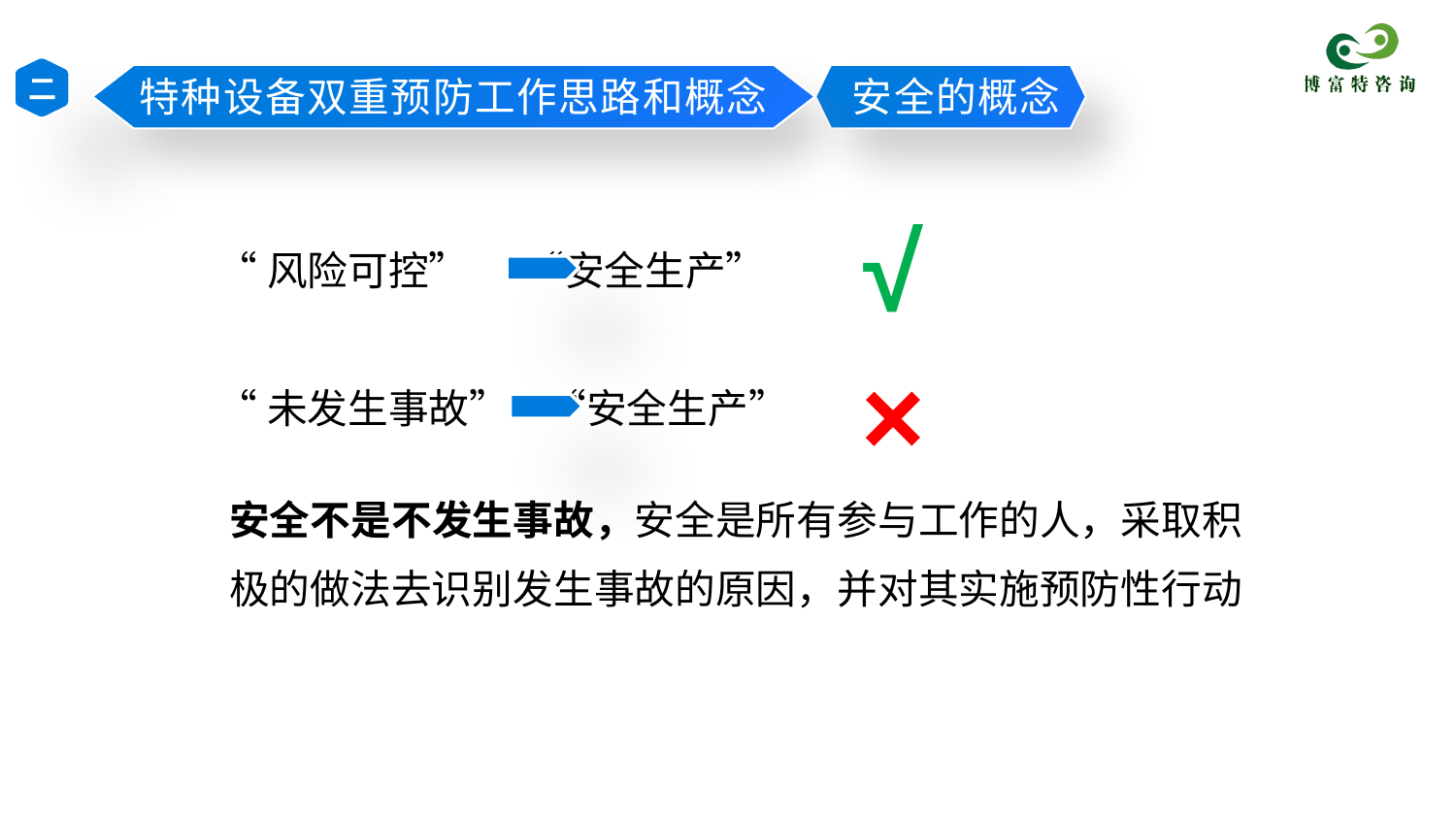

二

特种设备双重预防工作思路和概念

安全的概念

 “风险可控”      “安全生产”

 “未发生事故”    “安全生产”

√

×

安全不是不发生事故，安全是所有参与工作的人，采取积极的做法去识别发生事故的原因，并对其实施预防性行动

21